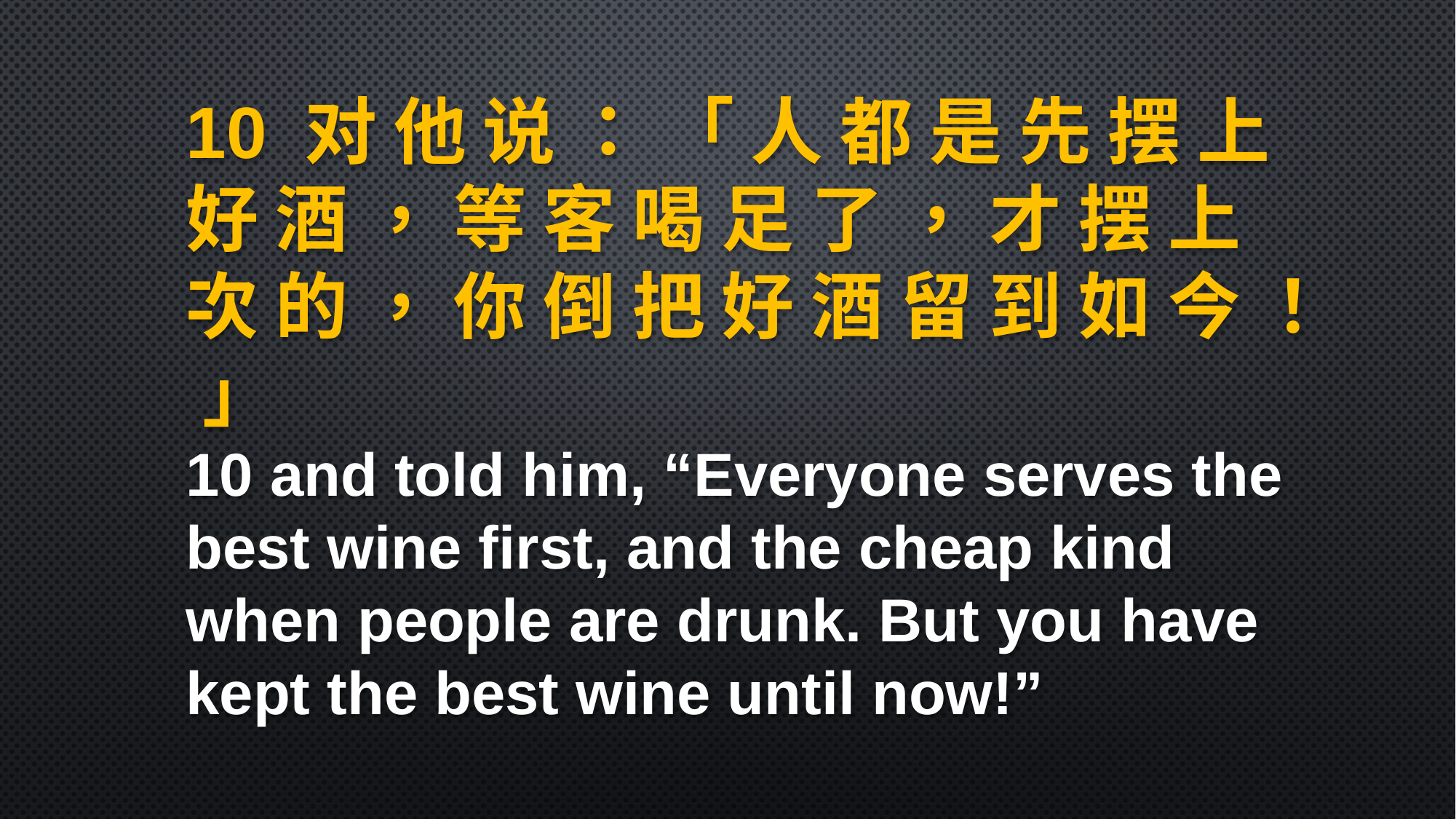

10 对 他 说 ： 「 人 都 是 先 摆 上 好 酒 ， 等 客 喝 足 了 ， 才 摆 上 次 的 ， 你 倒 把 好 酒 留 到 如 今 ！ 」
10 and told him, “Everyone serves the best wine first, and the cheap kind when people are drunk. But you have kept the best wine until now!”